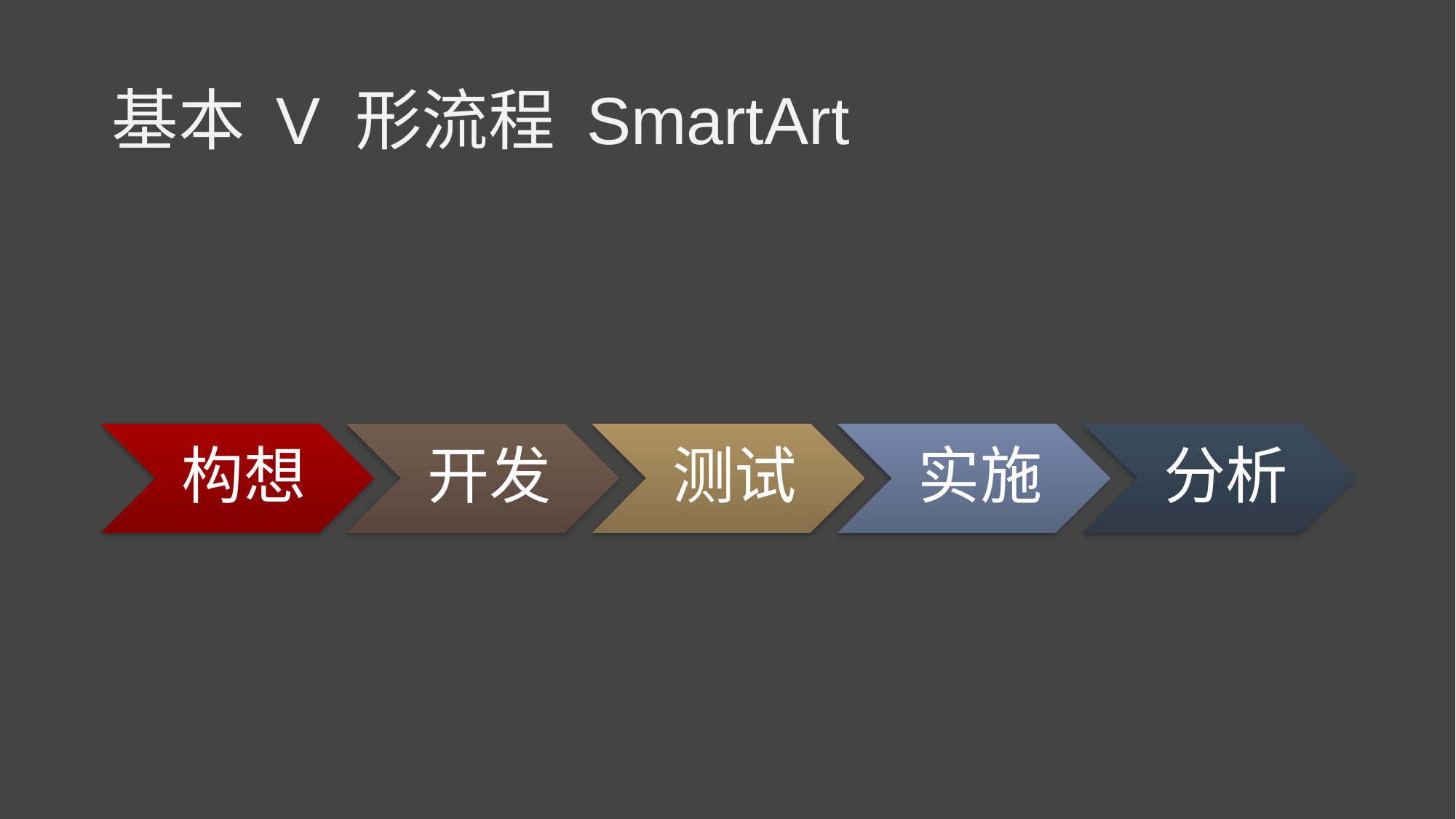

# 基本 V 形流程 SmartArt
构想
开发
测试
实施
分析